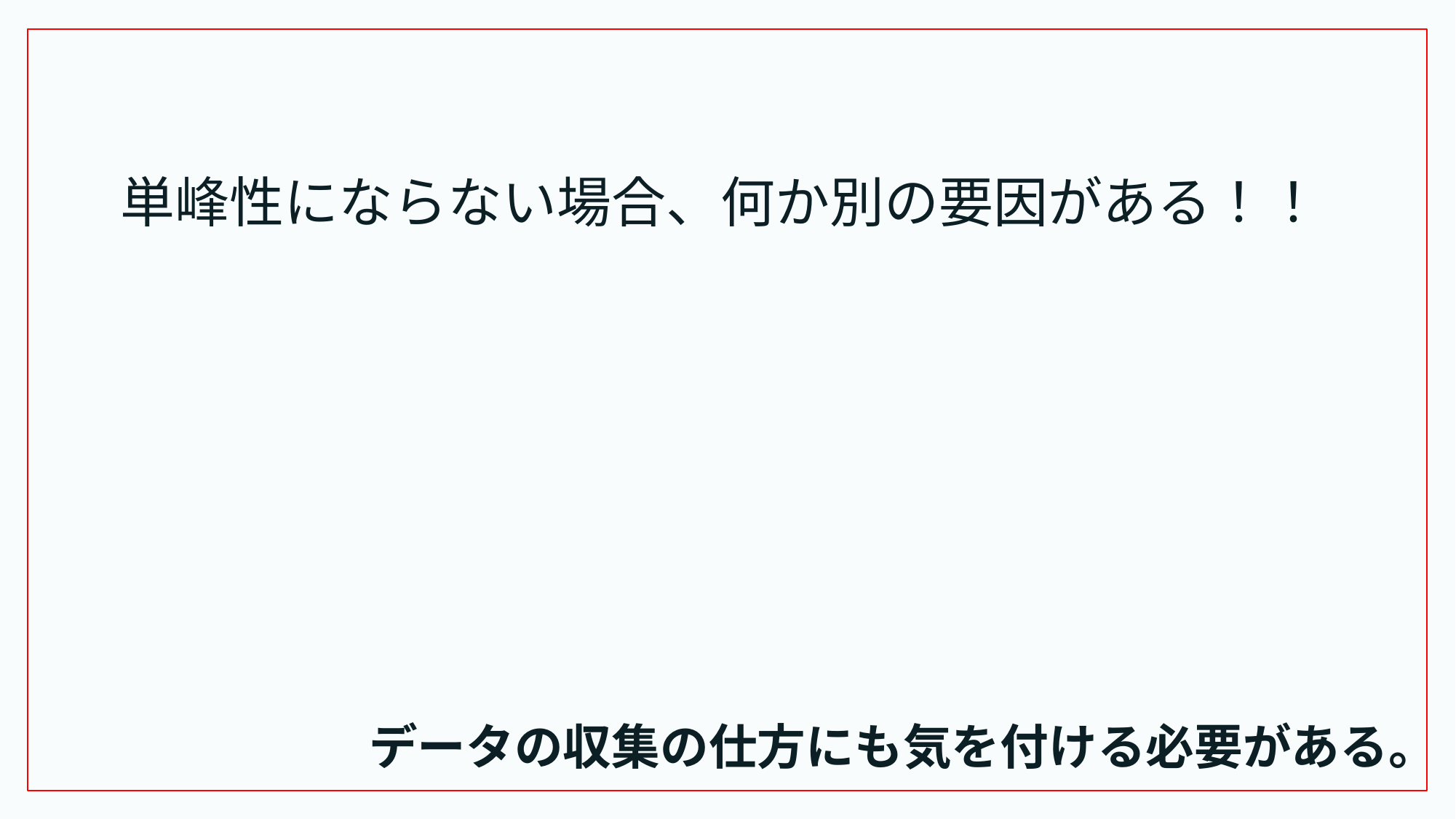

# 単峰性にならない場合、何か別の要因がある！！
データの収集の仕方にも気を付ける必要がある。